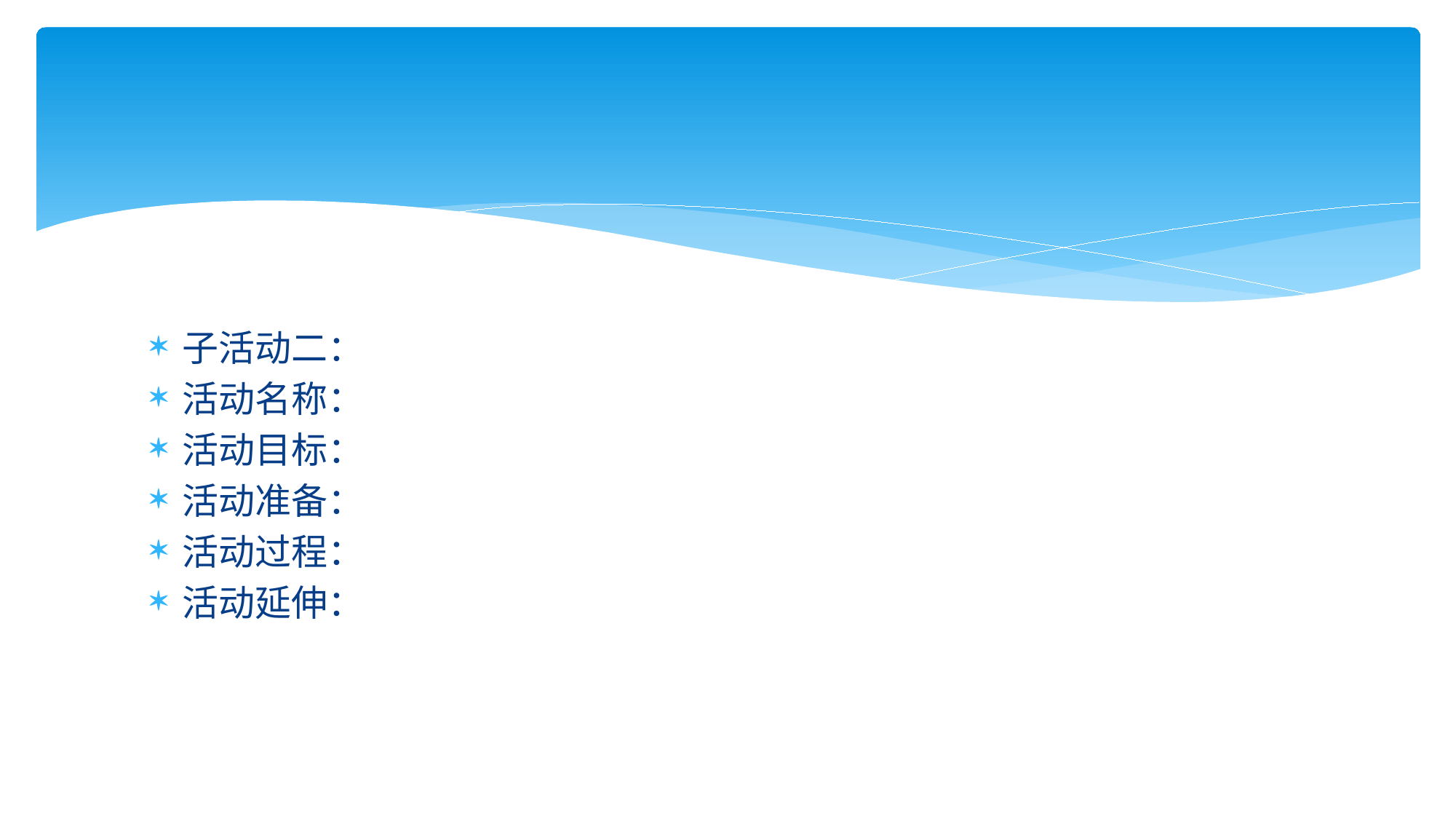

#
子活动二：
活动名称：
活动目标：
活动准备：
活动过程：
活动延伸：